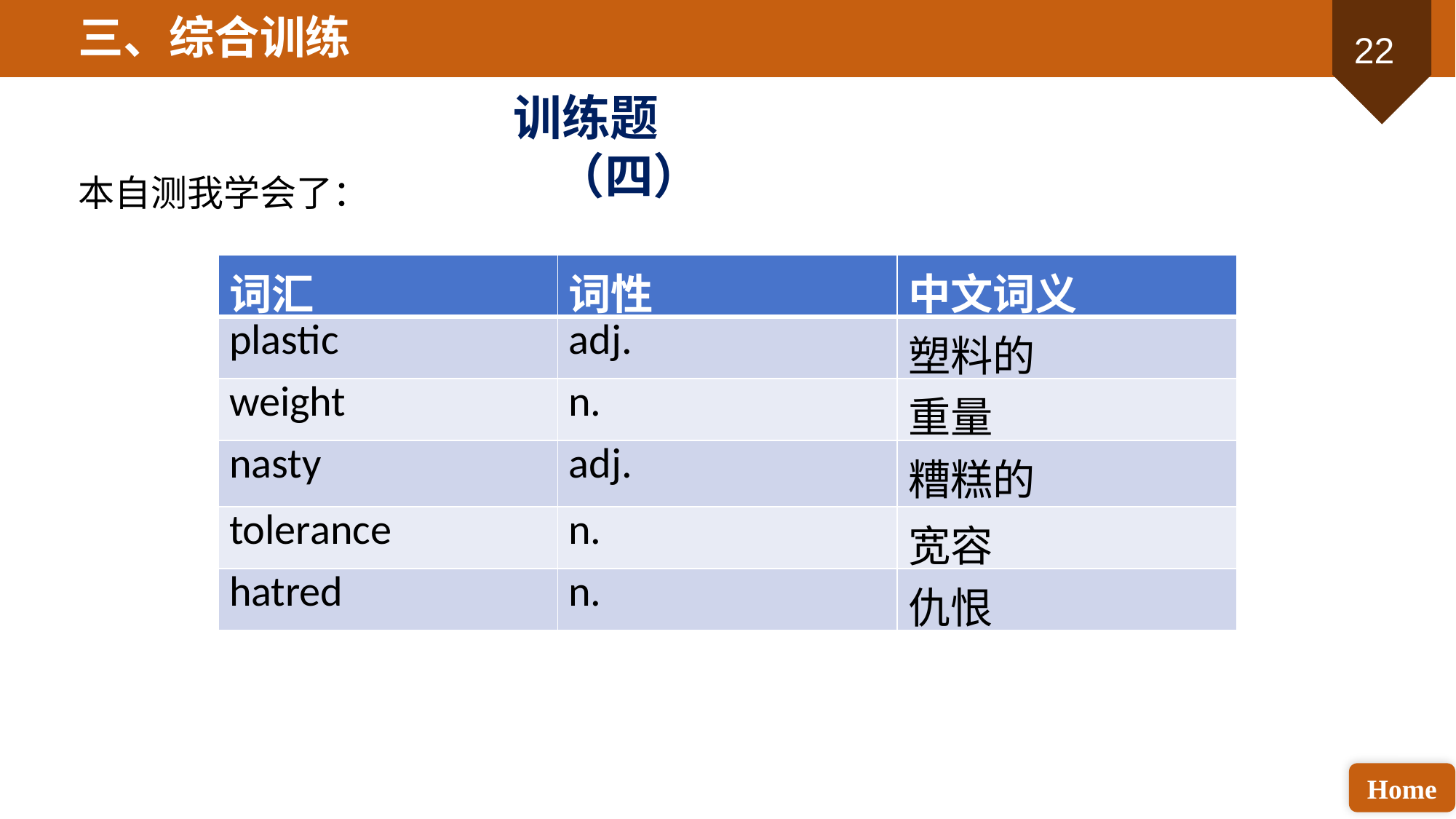

三、综合训练
训练题（四）
本自测我学会了：

| 词汇 | 词性 | 中文词义 |
| --- | --- | --- |
| plastic | adj. | 塑料的 |
| weight | n. | 重量 |
| nasty | adj. | 糟糕的 |
| tolerance | n. | 宽容 |
| hatred | n. | 仇恨 |